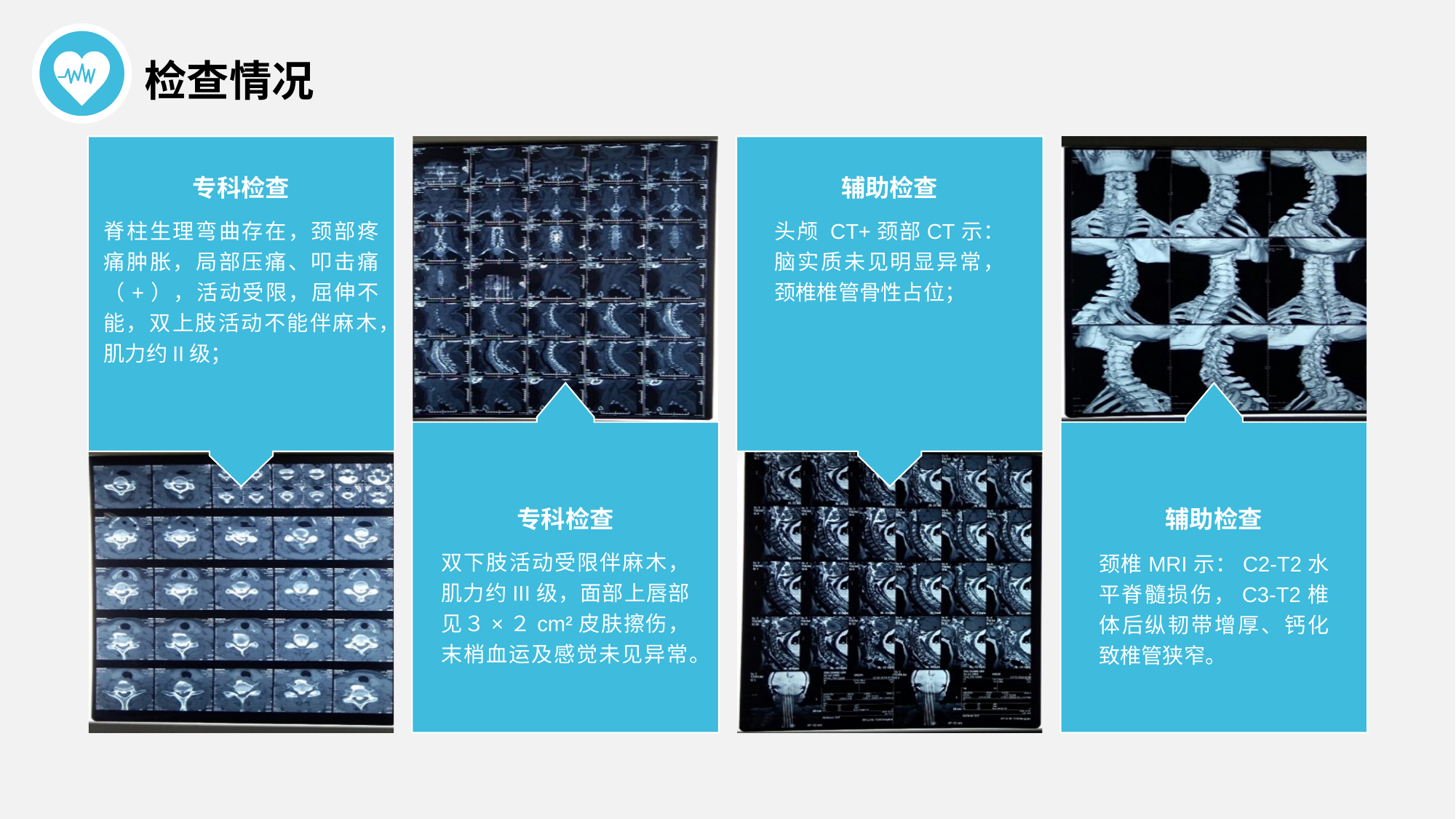

检查情况

专科检查
脊柱生理弯曲存在，颈部疼痛肿胀，局部压痛、叩击痛（+），活动受限，屈伸不能，双上肢活动不能伴麻木，肌力约II级；
辅助检查
头颅 CT+颈部CT示：脑实质未见明显异常，颈椎椎管骨性占位；

专科检查
双下肢活动受限伴麻木，肌力约III级，面部上唇部见３×２cm²皮肤擦伤，末梢血运及感觉未见异常。
辅助检查
颈椎MRI示：C2-T2水平脊髓损伤，C3-T2椎体后纵韧带增厚、钙化致椎管狭窄。